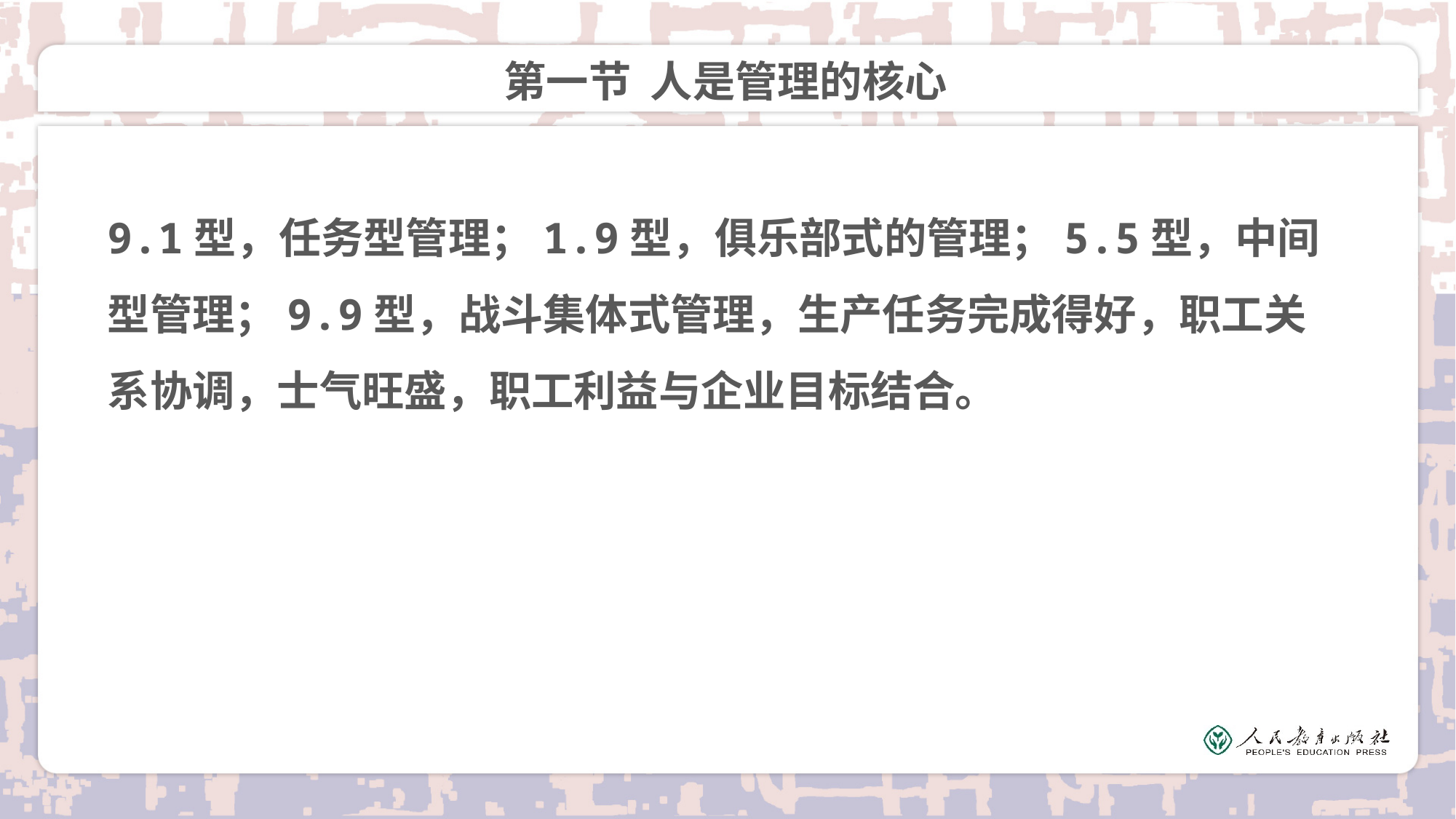

# 第一节  人是管理的核心
9.1型，任务型管理；1.9型，俱乐部式的管理；5.5型，中间型管理；9.9型，战斗集体式管理，生产任务完成得好，职工关系协调，士气旺盛，职工利益与企业目标结合。